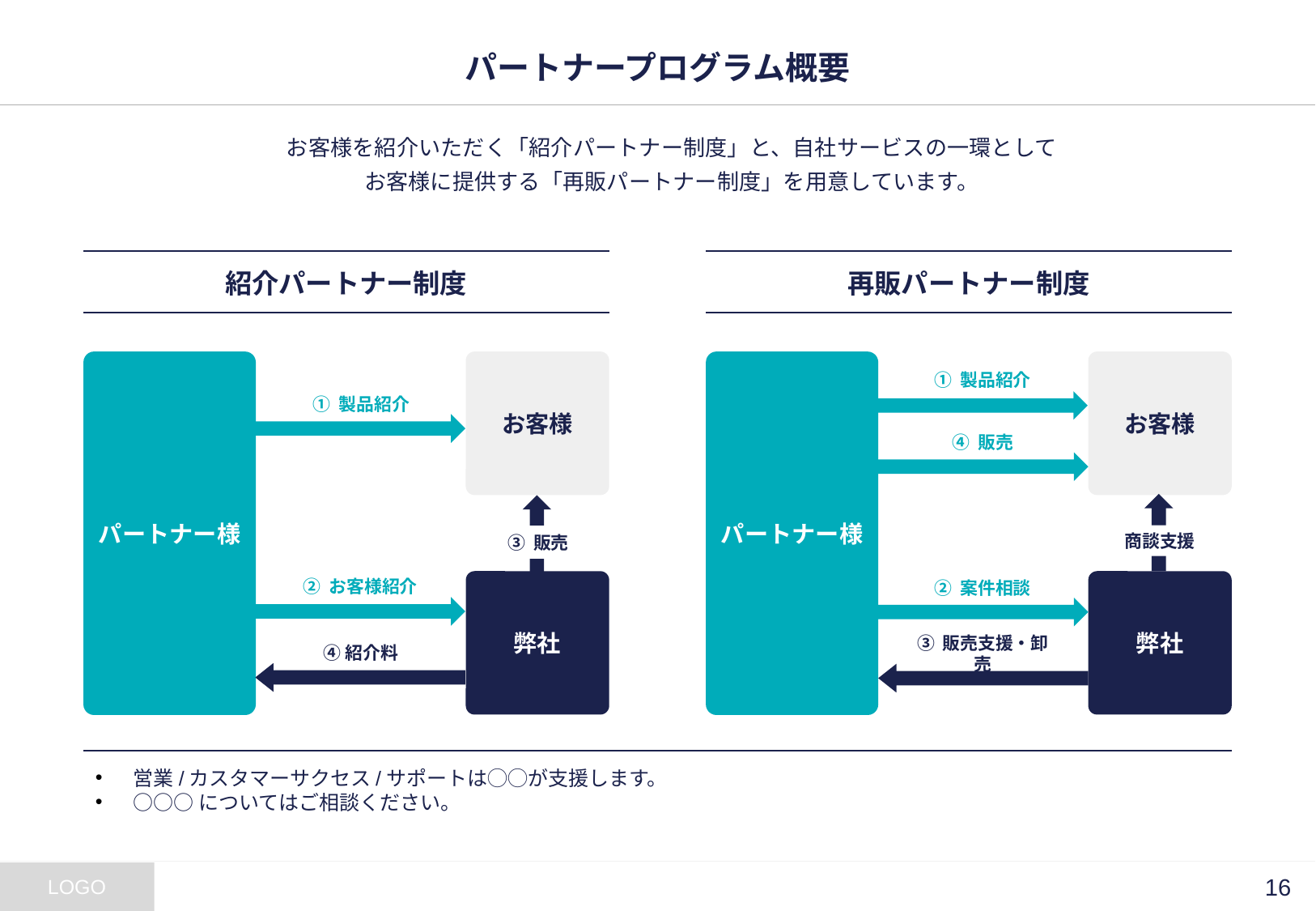

# パートナープログラム概要
お客様を紹介いただく「紹介パートナー制度」と、自社サービスの一環として
お客様に提供する「再販パートナー制度」を用意しています。

紹介パートナー制度
再販パートナー制度
パートナー様
お客様
パートナー様
お客様
① 製品紹介
① 製品紹介

④ 販売

③ 販売
商談支援
② お客様紹介
② 案件相談
弊社
弊社

④紹介料
③ 販売支援・卸売

営業/カスタマーサクセス/サポートは◯◯が支援します。
○○○についてはご相談ください。

16